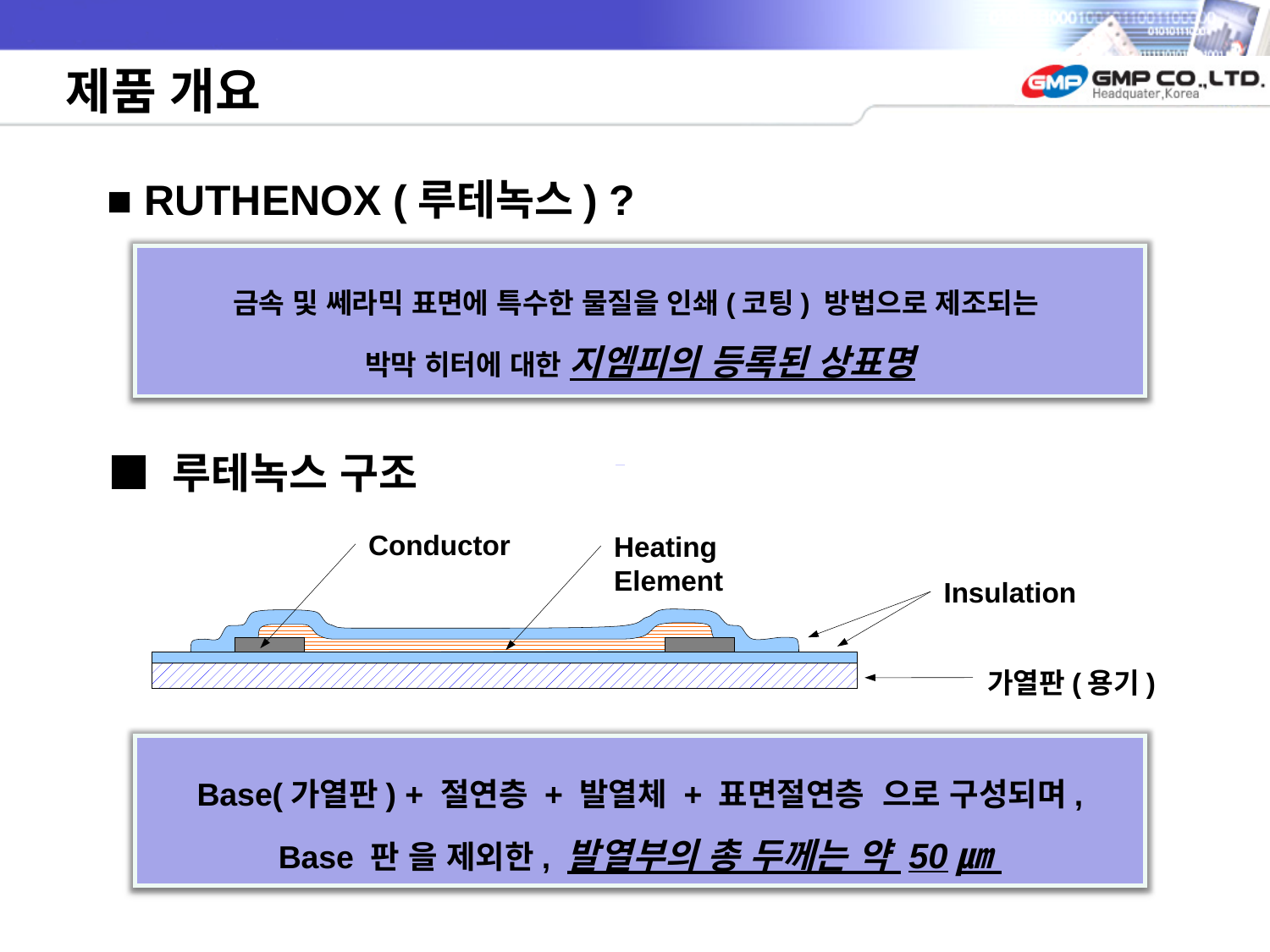

# 제품 개요
■ RUTHENOX (루테녹스) ?
금속 및 쎄라믹 표면에 특수한 물질을 인쇄(코팅) 방법으로 제조되는
박막 히터에 대한 지엠피의 등록된 상표명
■ 루테녹스 구조
Conductor
Heating Element

Insulation

가열판(용기)

Base(가열판) + 절연층 + 발열체 + 표면절연층  으로 구성되며,
Base 판 을 제외한, 발열부의 총 두께는 약 50㎛